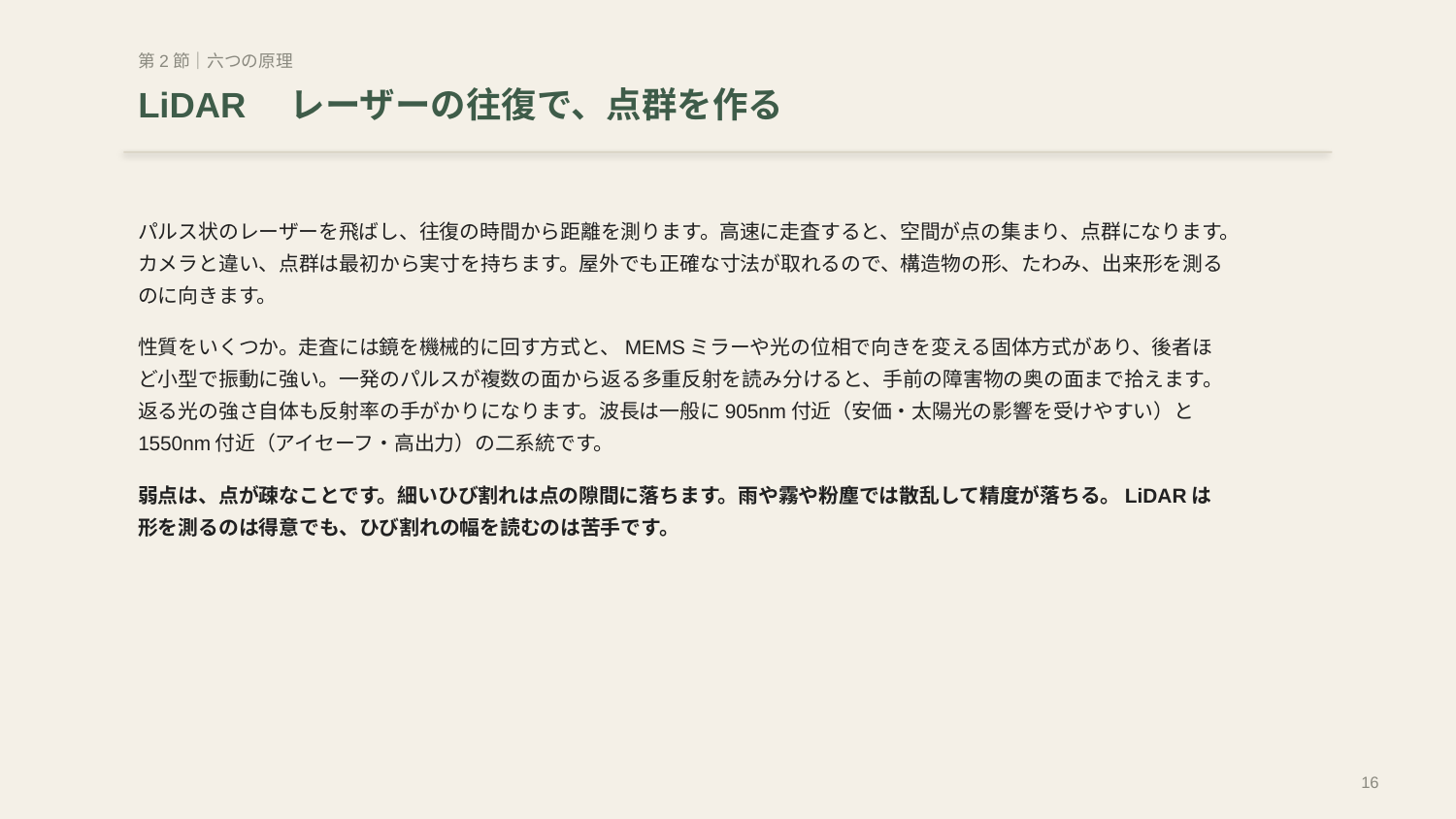

第2節｜六つの原理
LiDAR　レーザーの往復で、点群を作る

パルス状のレーザーを飛ばし、往復の時間から距離を測ります。高速に走査すると、空間が点の集まり、点群になります。カメラと違い、点群は最初から実寸を持ちます。屋外でも正確な寸法が取れるので、構造物の形、たわみ、出来形を測るのに向きます。
性質をいくつか。走査には鏡を機械的に回す方式と、MEMSミラーや光の位相で向きを変える固体方式があり、後者ほど小型で振動に強い。一発のパルスが複数の面から返る多重反射を読み分けると、手前の障害物の奥の面まで拾えます。返る光の強さ自体も反射率の手がかりになります。波長は一般に905nm付近（安価・太陽光の影響を受けやすい）と1550nm付近（アイセーフ・高出力）の二系統です。
弱点は、点が疎なことです。細いひび割れは点の隙間に落ちます。雨や霧や粉塵では散乱して精度が落ちる。LiDARは形を測るのは得意でも、ひび割れの幅を読むのは苦手です。
16